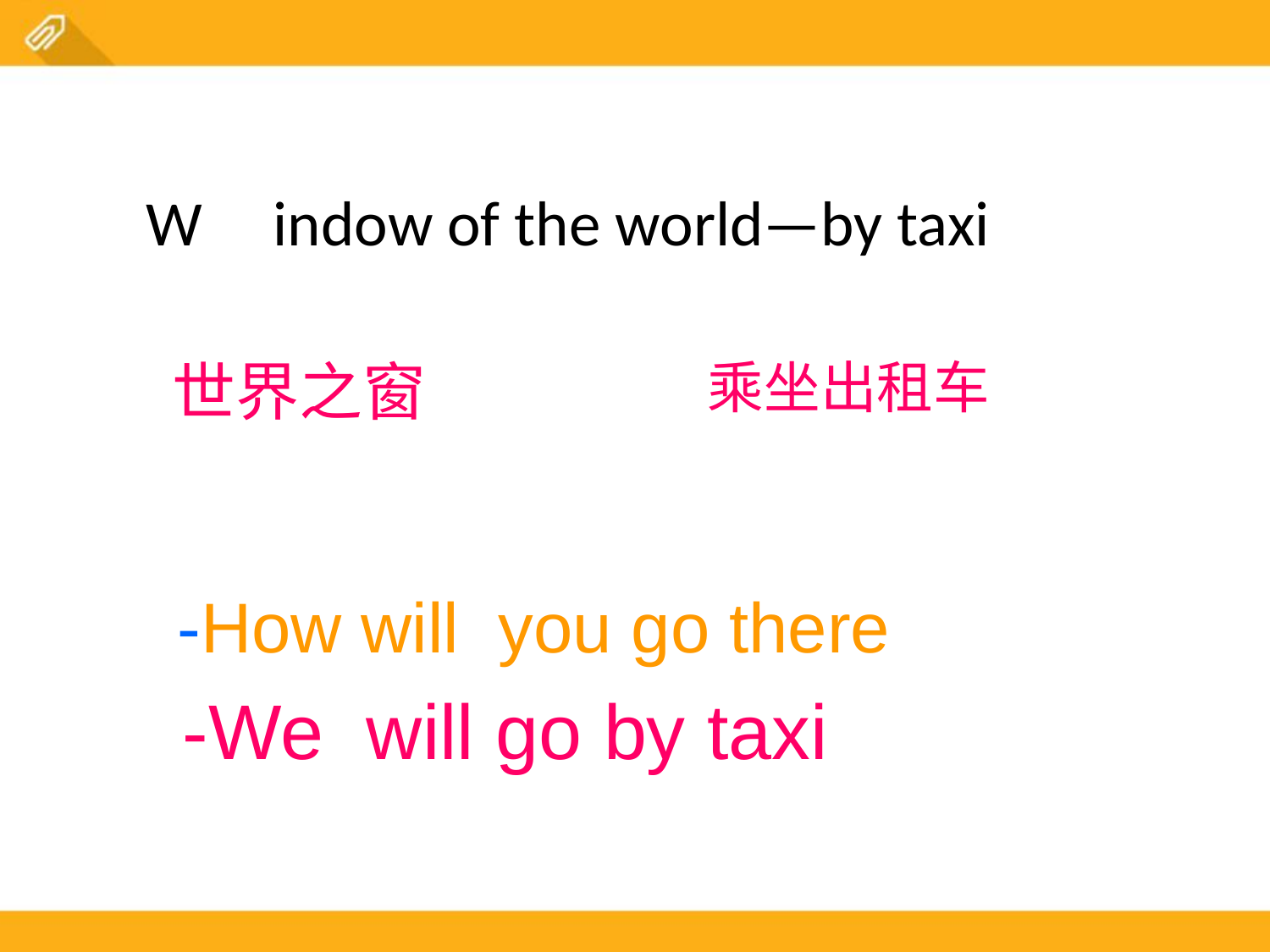

W	indow of the world—by taxi
世界之窗
乘坐出租车
-How will  you go there
-We  will go by taxi